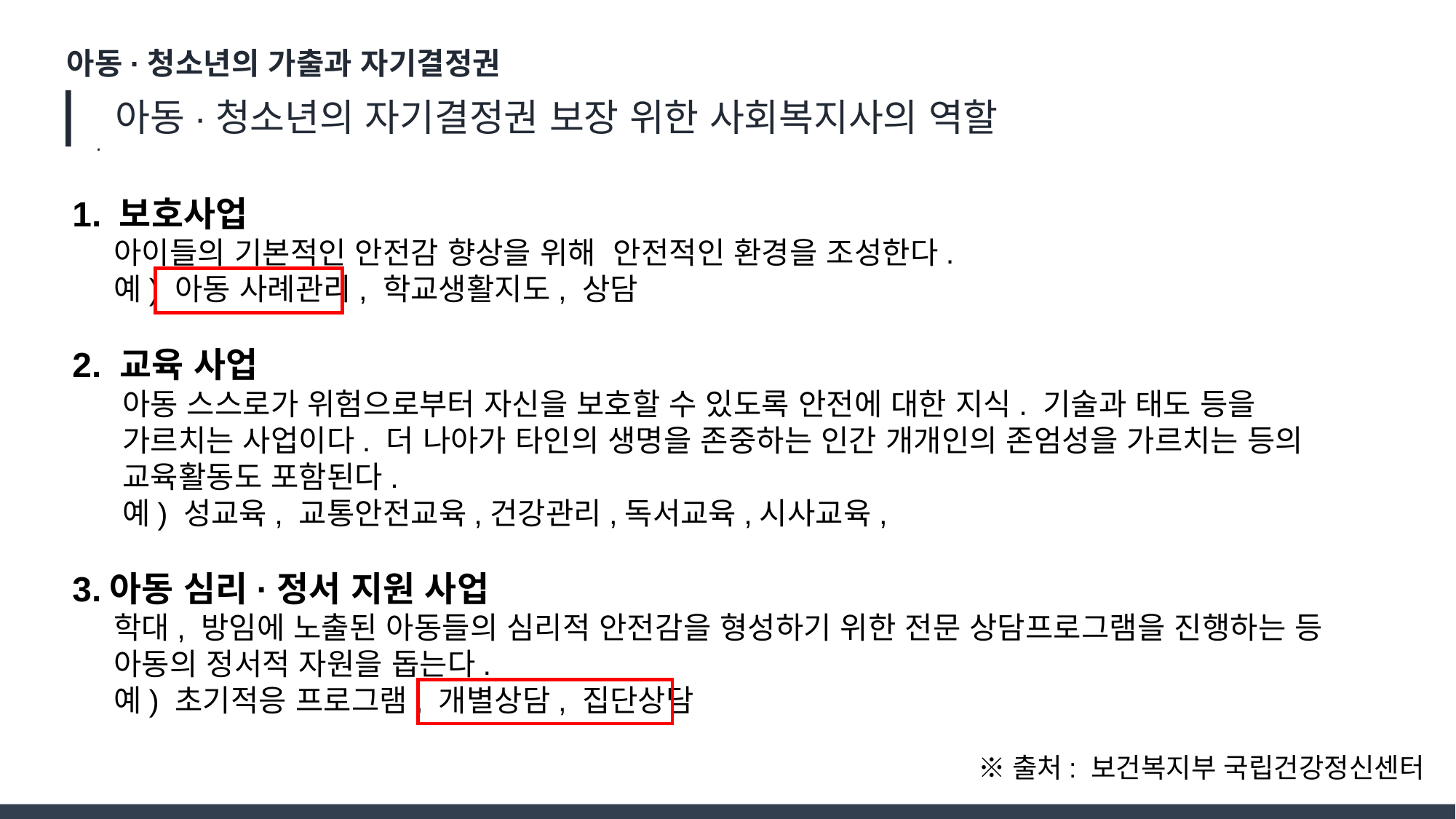

아동·청소년의 가출과 자기결정권
 아동·청소년의 자기결정권 보장 위한 사회복지사의 역할

.

1. 보호사업
    아이들의 기본적인 안전감 향상을 위해  안전적인 환경을 조성한다.
    예) 아동 사례관리, 학교생활지도, 상담

2. 교육 사업
     아동 스스로가 위험으로부터 자신을 보호할 수 있도록 안전에 대한 지식. 기술과 태도 등을
     가르치는 사업이다. 더 나아가 타인의 생명을 존중하는 인간 개개인의 존엄성을 가르치는 등의
     교육활동도 포함된다.
     예) 성교육, 교통안전교육,건강관리,독서교육,시사교육,

3.아동 심리·정서 지원 사업
    학대, 방임에 노출된 아동들의 심리적 안전감을 형성하기 위한 전문 상담프로그램을 진행하는 등
    아동의 정서적 자원을 돕는다.
    예) 초기적응 프로그램, 개별상담, 집단상담

※출처: 보건복지부 국립건강정신센터